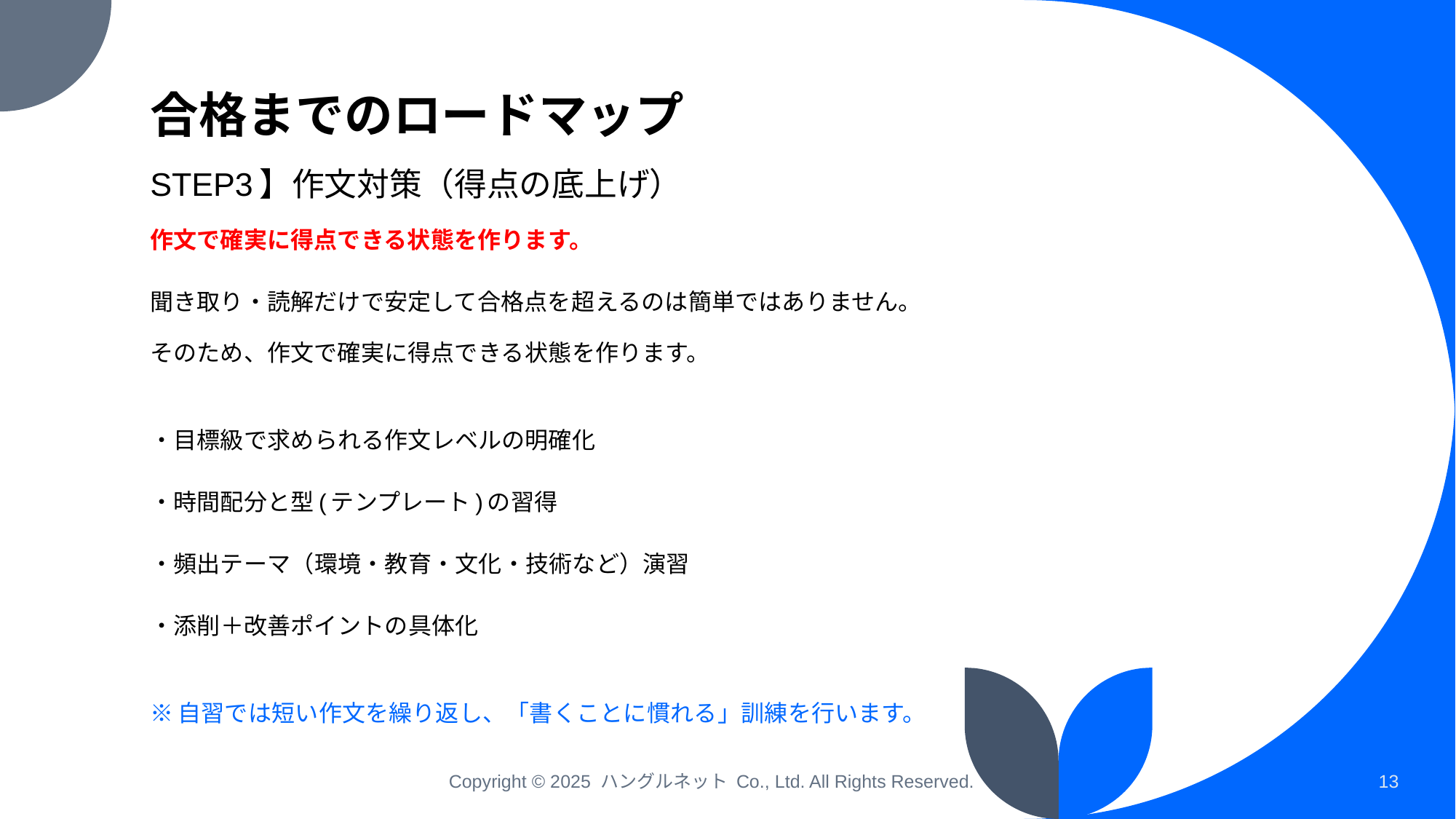

# 合格までのロードマップ
STEP3】作文対策（得点の底上げ）
作文で確実に得点できる状態を作ります。
聞き取り・読解だけで安定して合格点を超えるのは簡単ではありません。
そのため、作文で確実に得点できる状態を作ります。
・目標級で求められる作文レベルの明確化
・時間配分と型(テンプレート)の習得
・頻出テーマ（環境・教育・文化・技術など）演習
・添削＋改善ポイントの具体化
※自習では短い作文を繰り返し、「書くことに慣れる」訓練を行います。
Copyright © 2025 ハングルネット Co., Ltd. All Rights Reserved.
13